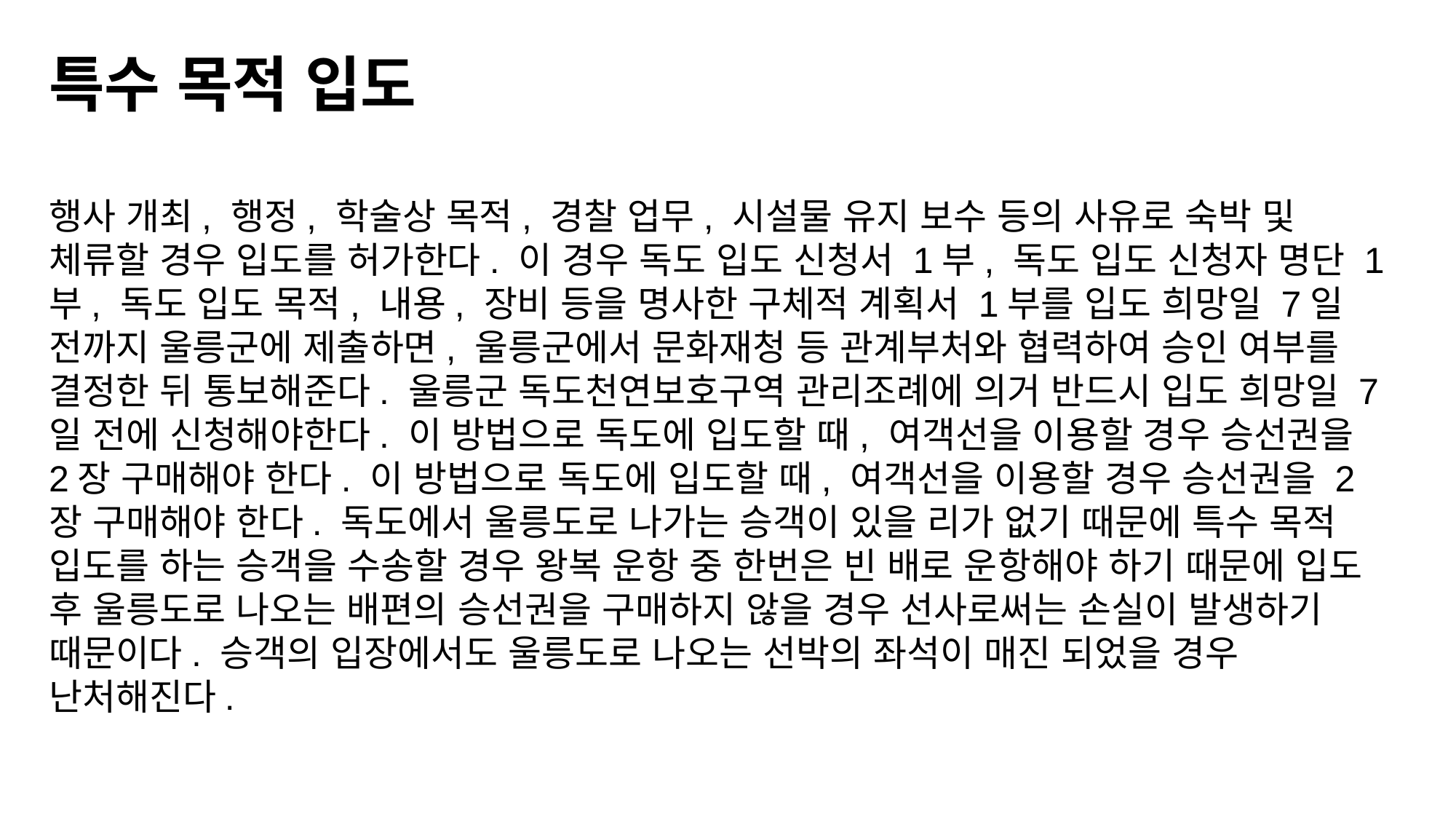

특수 목적 입도
행사 개최, 행정, 학술상 목적, 경찰 업무, 시설물 유지 보수 등의 사유로 숙박 및 체류할 경우 입도를 허가한다. 이 경우 독도 입도 신청서 1부, 독도 입도 신청자 명단 1부, 독도 입도 목적, 내용, 장비 등을 명사한 구체적 계획서 1부를 입도 희망일 7일 전까지 울릉군에 제출하면, 울릉군에서 문화재청 등 관계부처와 협력하여 승인 여부를 결정한 뒤 통보해준다. 울릉군 독도천연보호구역 관리조례에 의거 반드시 입도 희망일 7일 전에 신청해야한다. 이 방법으로 독도에 입도할 때, 여객선을 이용할 경우 승선권을 2장 구매해야 한다. 이 방법으로 독도에 입도할 때, 여객선을 이용할 경우 승선권을 2장 구매해야 한다. 독도에서 울릉도로 나가는 승객이 있을 리가 없기 때문에 특수 목적 입도를 하는 승객을 수송할 경우 왕복 운항 중 한번은 빈 배로 운항해야 하기 때문에 입도 후 울릉도로 나오는 배편의 승선권을 구매하지 않을 경우 선사로써는 손실이 발생하기 때문이다. 승객의 입장에서도 울릉도로 나오는 선박의 좌석이 매진 되었을 경우 난처해진다.